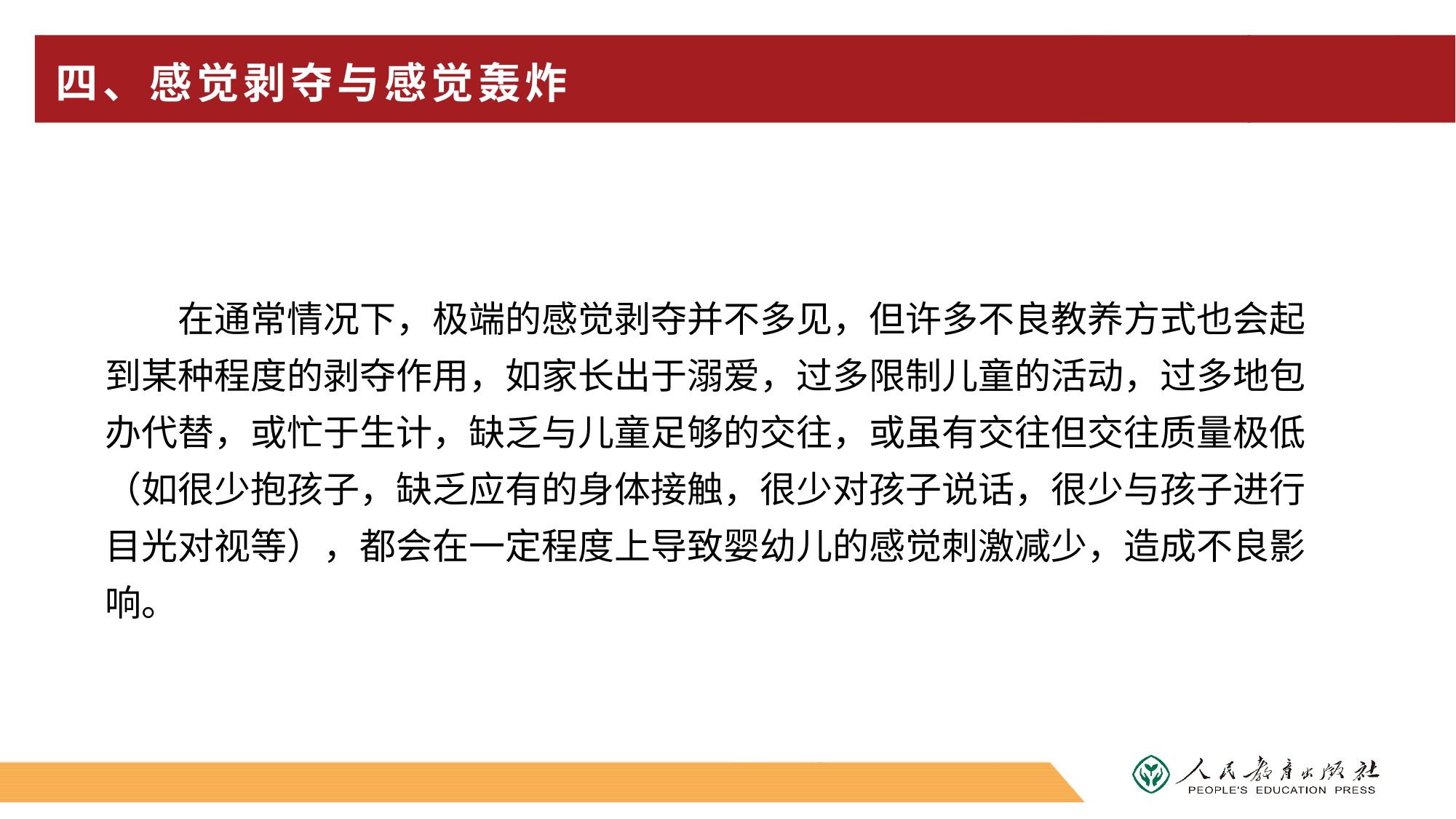

# 四、感觉剥夺与感觉轰炸

在通常情况下，极端的感觉剥夺并不多见，但许多不良教养方式也会起到某种程度的剥夺作用，如家长出于溺爱，过多限制儿童的活动，过多地包办代替，或忙于生计，缺乏与儿童足够的交往，或虽有交往但交往质量极低（如很少抱孩子，缺乏应有的身体接触，很少对孩子说话，很少与孩子进行目光对视等），都会在一定程度上导致婴幼儿的感觉刺激减少，造成不良影响。